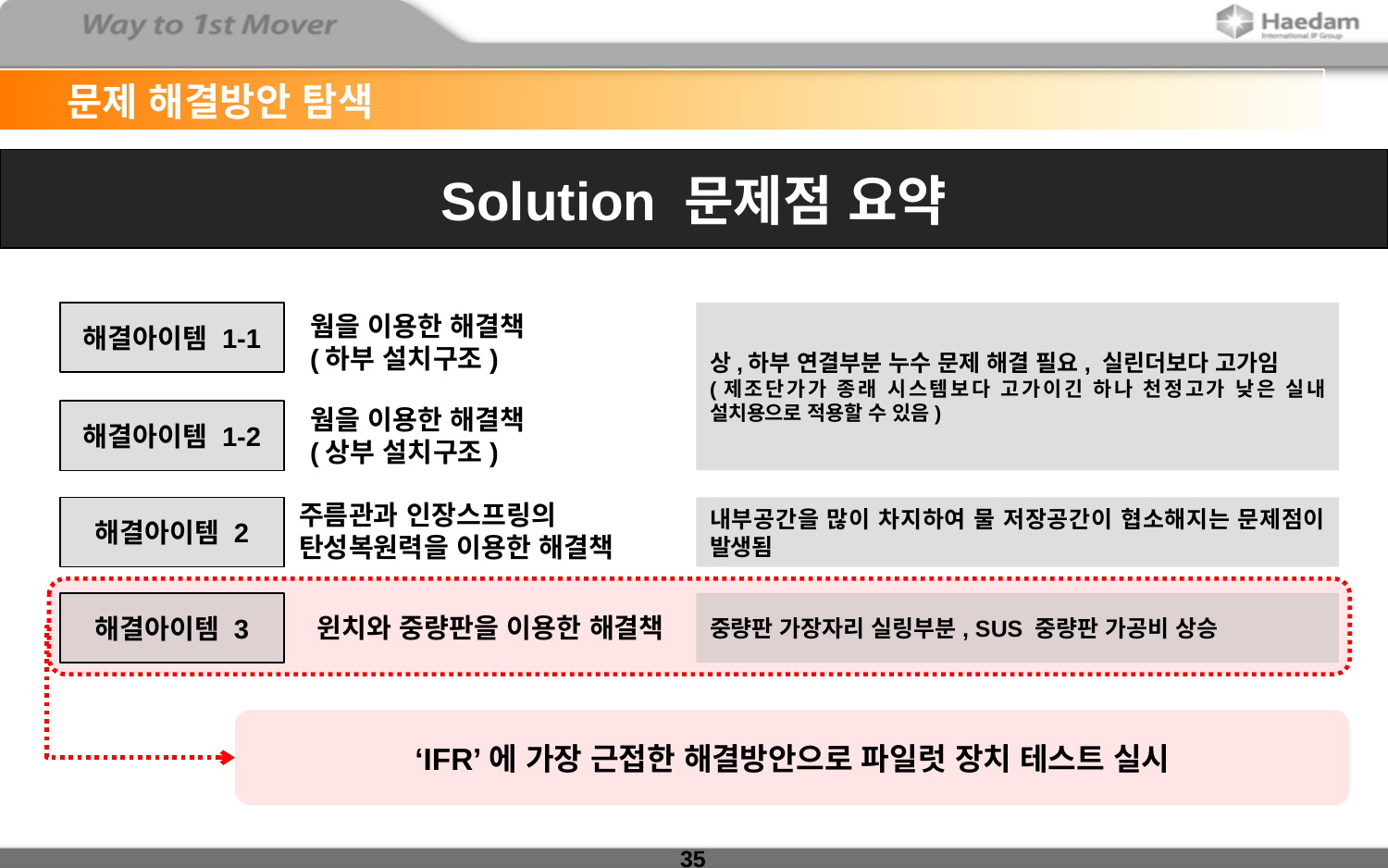

문제 해결방안 탐색
Solution 문제점 요약
상,하부 연결부분 누수 문제 해결 필요, 실린더보다 고가임
(제조단가가 종래 시스템보다 고가이긴 하나 천정고가 낮은 실내 설치용으로 적용할 수 있음)
해결아이템 1-1
웜을 이용한 해결책
(하부 설치구조)
웜을 이용한 해결책
(상부 설치구조)
해결아이템 1-2
주름관과 인장스프링의 탄성복원력을 이용한 해결책
내부공간을 많이 차지하여 물 저장공간이 협소해지는 문제점이 발생됨
해결아이템 2

중량판 가장자리 실링부분, SUS 중량판 가공비 상승
해결아이템 3
윈치와 중량판을 이용한 해결책
‘IFR’에 가장 근접한 해결방안으로 파일럿 장치 테스트 실시
35